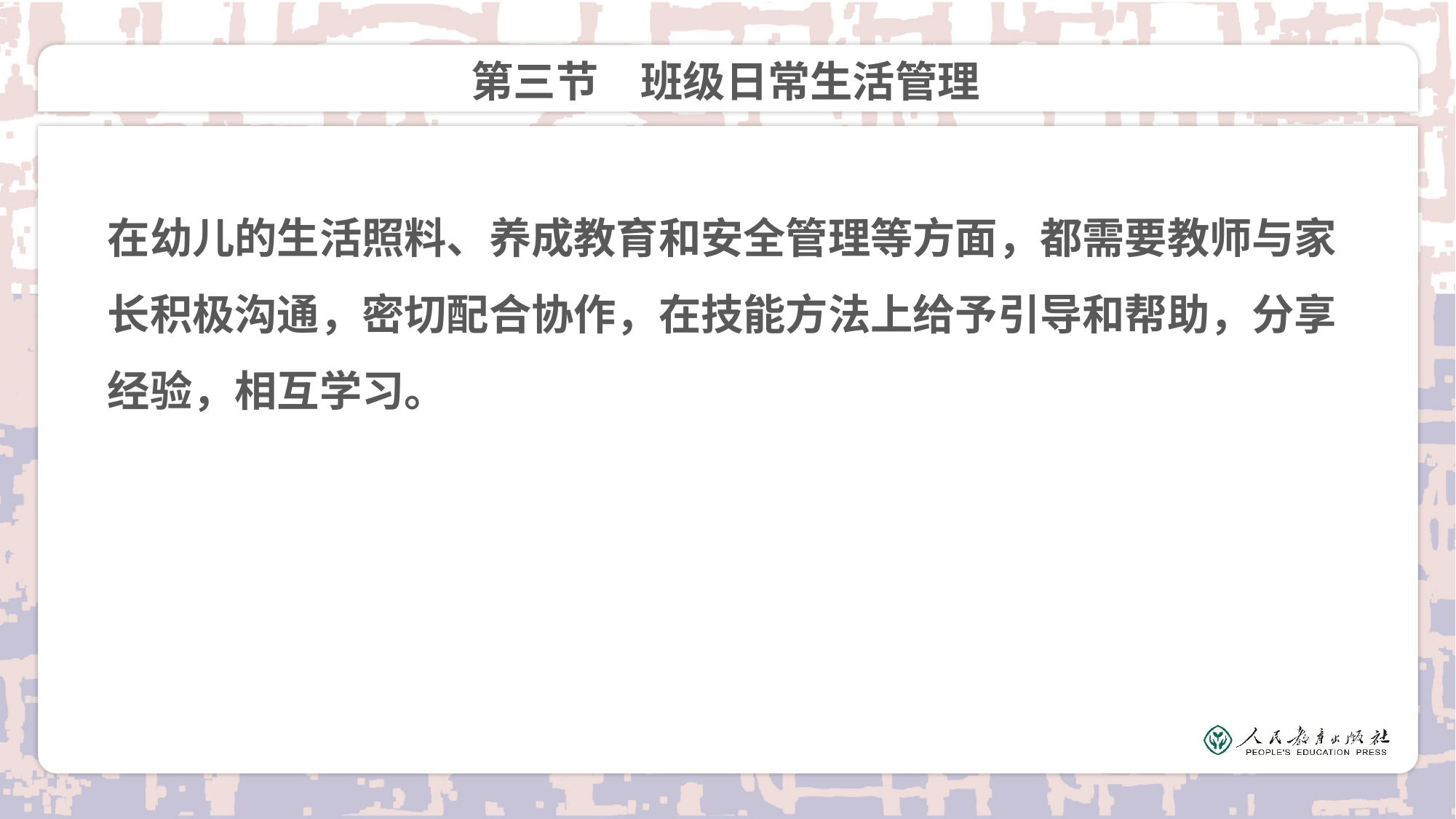

# 第三节　班级日常生活管理
在幼儿的生活照料、养成教育和安全管理等方面，都需要教师与家长积极沟通，密切配合协作，在技能方法上给予引导和帮助，分享经验，相互学习。